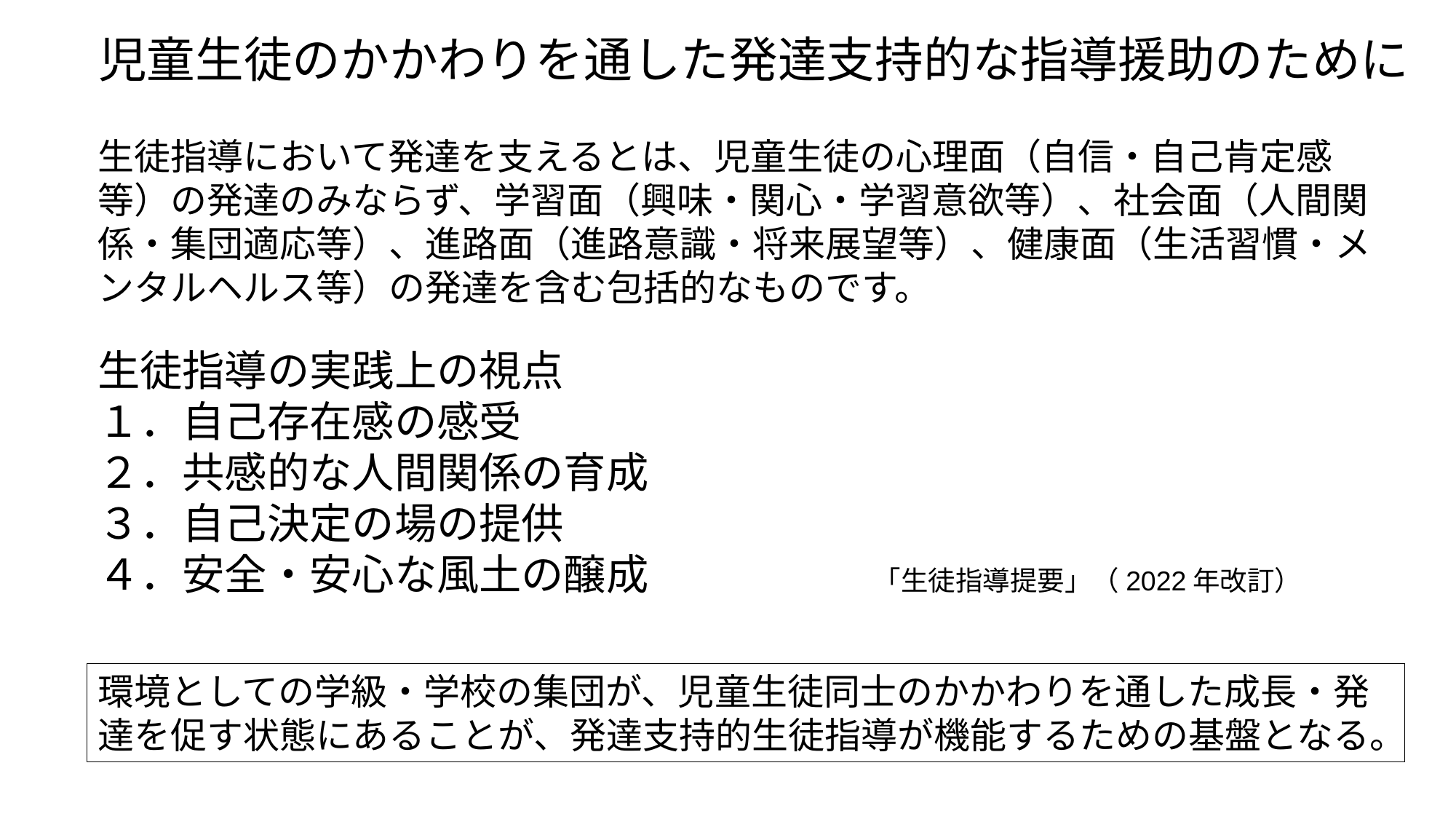

# 児童生徒のかかわりを通した発達支持的な指導援助のために
生徒指導において発達を支えるとは、児童生徒の心理面（自信・自己肯定感等）の発達のみならず、学習面（興味・関心・学習意欲等）、社会面（人間関係・集団適応等）、進路面（進路意識・将来展望等）、健康面（生活習慣・メンタルヘルス等）の発達を含む包括的なものです。
生徒指導の実践上の視点
１．自己存在感の感受
２．共感的な人間関係の育成
３．自己決定の場の提供
４．安全・安心な風土の醸成
「生徒指導提要」（2022年改訂）
環境としての学級・学校の集団が、児童生徒同士のかかわりを通した成長・発達を促す状態にあることが、発達支持的生徒指導が機能するための基盤となる。